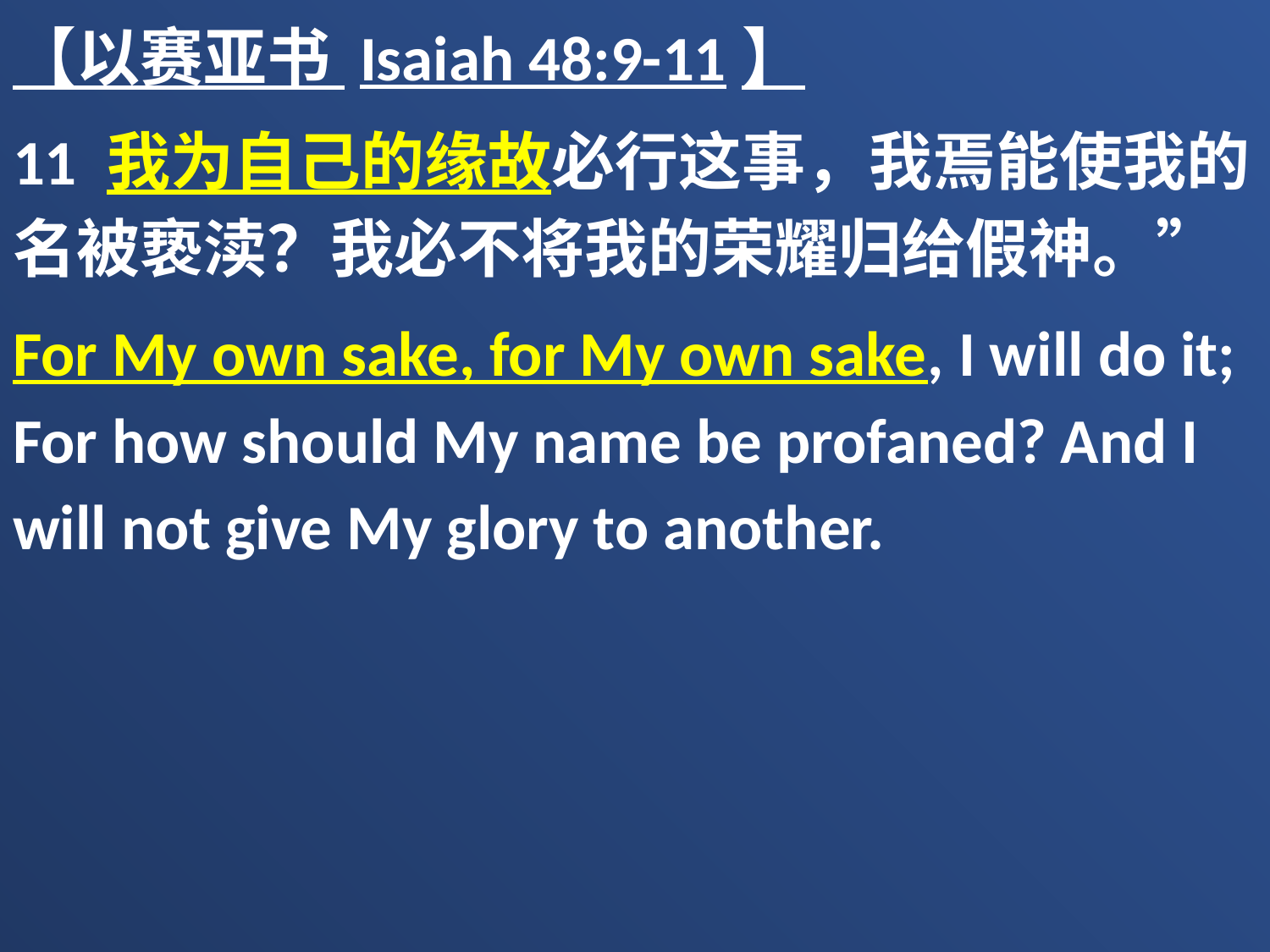

【以赛亚书 Isaiah 48:9-11】
11 我为自己的缘故必行这事，我焉能使我的名被亵渎？我必不将我的荣耀归给假神。”
For My own sake, for My own sake, I will do it; For how should My name be profaned? And I will not give My glory to another.